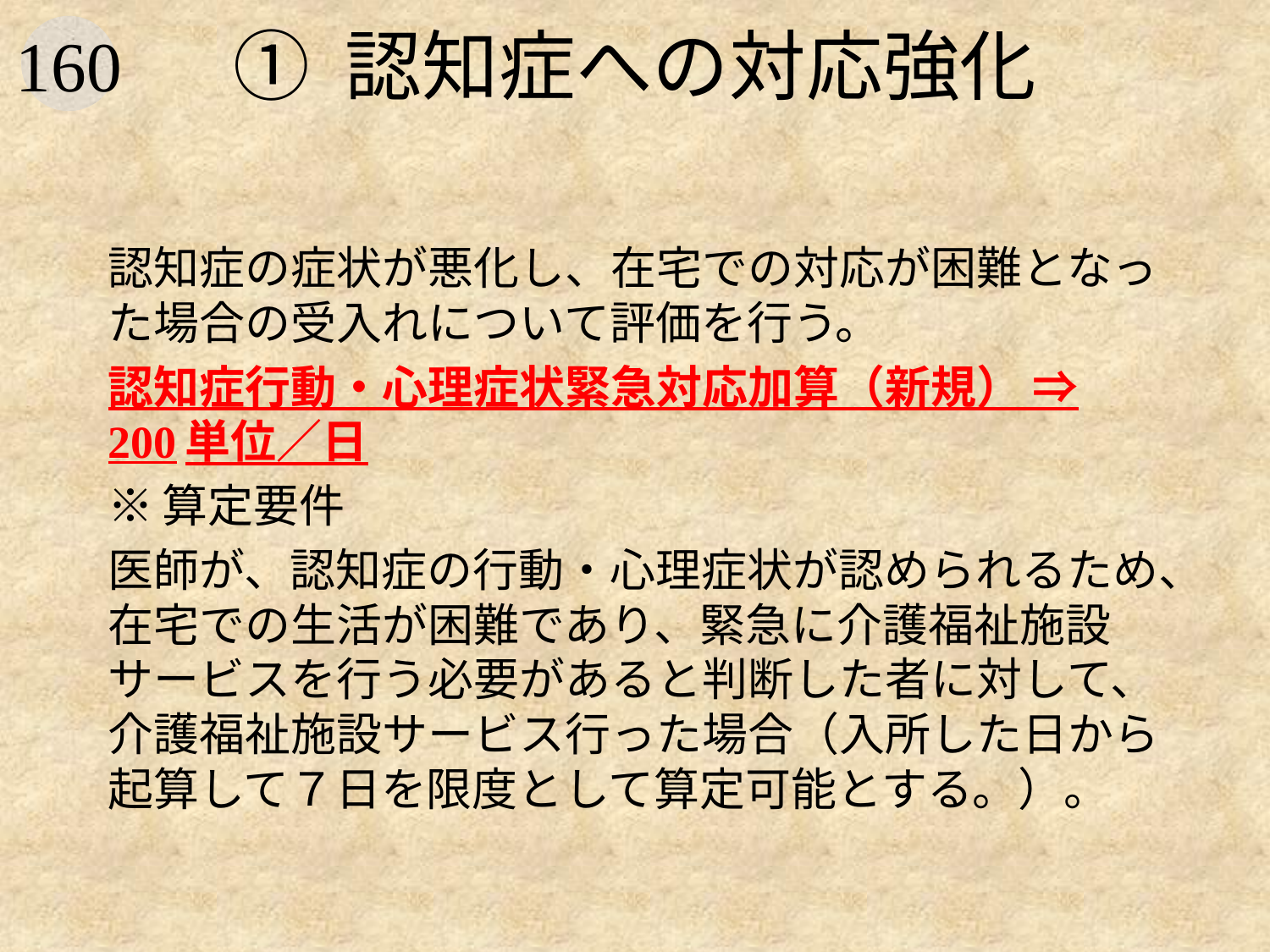

# ① 認知症への対応強化
認知症の症状が悪化し、在宅での対応が困難となった場合の受入れについて評価を行う。
認知症行動・心理症状緊急対応加算（新規） ⇒ 200単位／日
※算定要件
医師が、認知症の行動・心理症状が認められるため、在宅での生活が困難であり、緊急に介護福祉施設サービスを行う必要があると判断した者に対して、介護福祉施設サービス行った場合（入所した日から起算して７日を限度として算定可能とする。）。